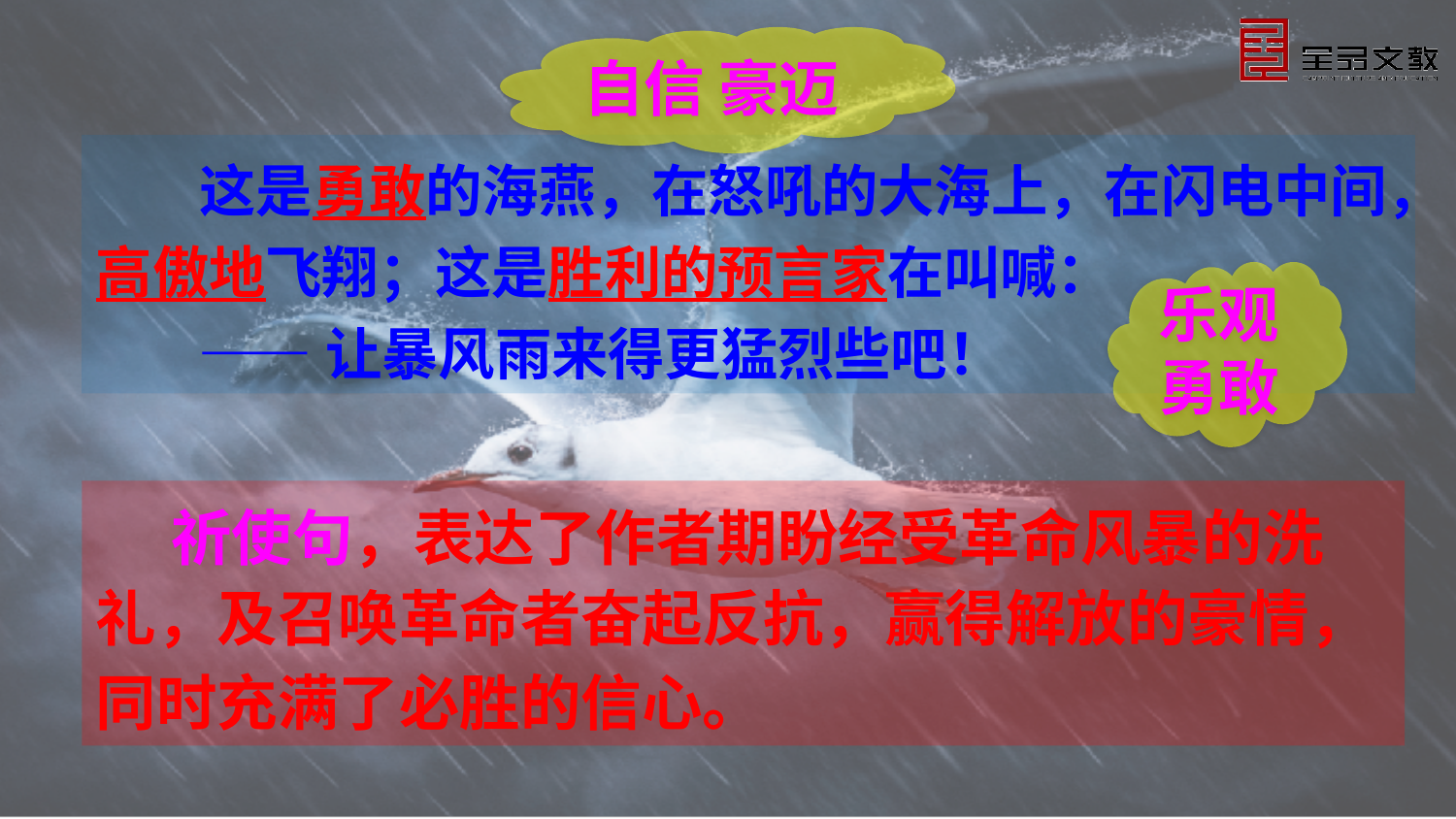

自信 豪迈
       这是勇敢的海燕，在怒吼的大海上，在闪电中间，高傲地飞翔；这是胜利的预言家在叫喊：
        ——让暴风雨来得更猛烈些吧！
乐观勇敢
    祈使句，表达了作者期盼经受革命风暴的洗礼，及召唤革命者奋起反抗，赢得解放的豪情，同时充满了必胜的信心。